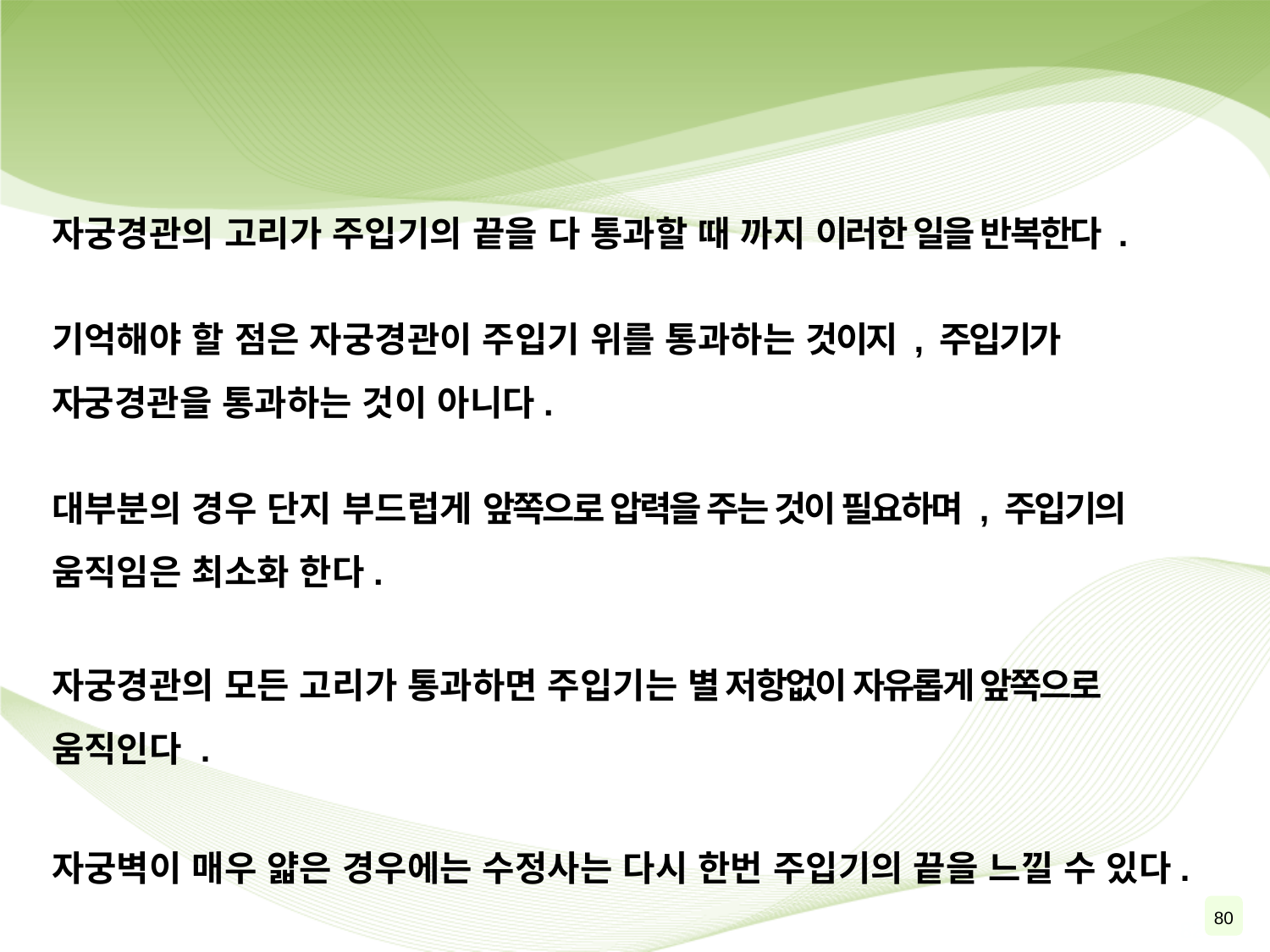

자궁경관의 고리가 주입기의 끝을 다 통과할 때 까지 이러한 일을 반복한다 .

기억해야 할 점은 자궁경관이 주입기 위를 통과하는 것이지 , 주입기가 자궁경관을 통과하는 것이 아니다.

대부분의 경우 단지 부드럽게 앞쪽으로 압력을 주는 것이 필요하며 , 주입기의 움직임은 최소화 한다.

자궁경관의 모든 고리가 통과하면 주입기는 별 저항없이 자유롭게 앞쪽으로 움직인다 .

자궁벽이 매우 얇은 경우에는 수정사는 다시 한번 주입기의 끝을 느낄 수 있다.

80
82